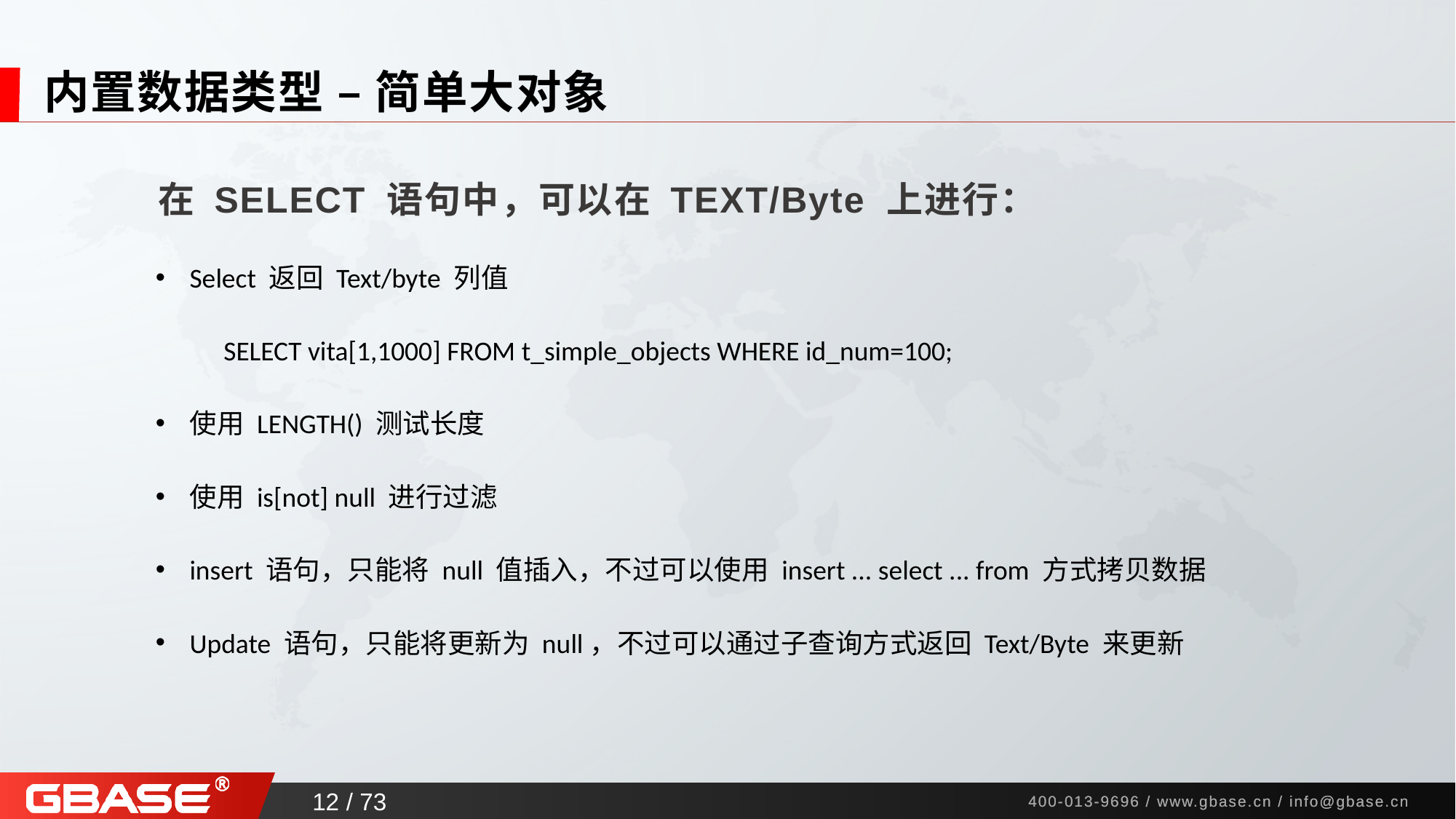

# 内置数据类型 – 简单大对象
     在 SELECT 语句中，可以在 TEXT/Byte 上进行：
Select 返回 Text/byte 列值
           SELECT vita[1,1000] FROM t_simple_objects WHERE id_num=100;
使用 LENGTH() 测试长度
使用 is[not] null 进行过滤
insert 语句，只能将 null 值插入，不过可以使用 insert ... select ... from 方式拷贝数据
Update 语句，只能将更新为 null，不过可以通过子查询方式返回 Text/Byte 来更新